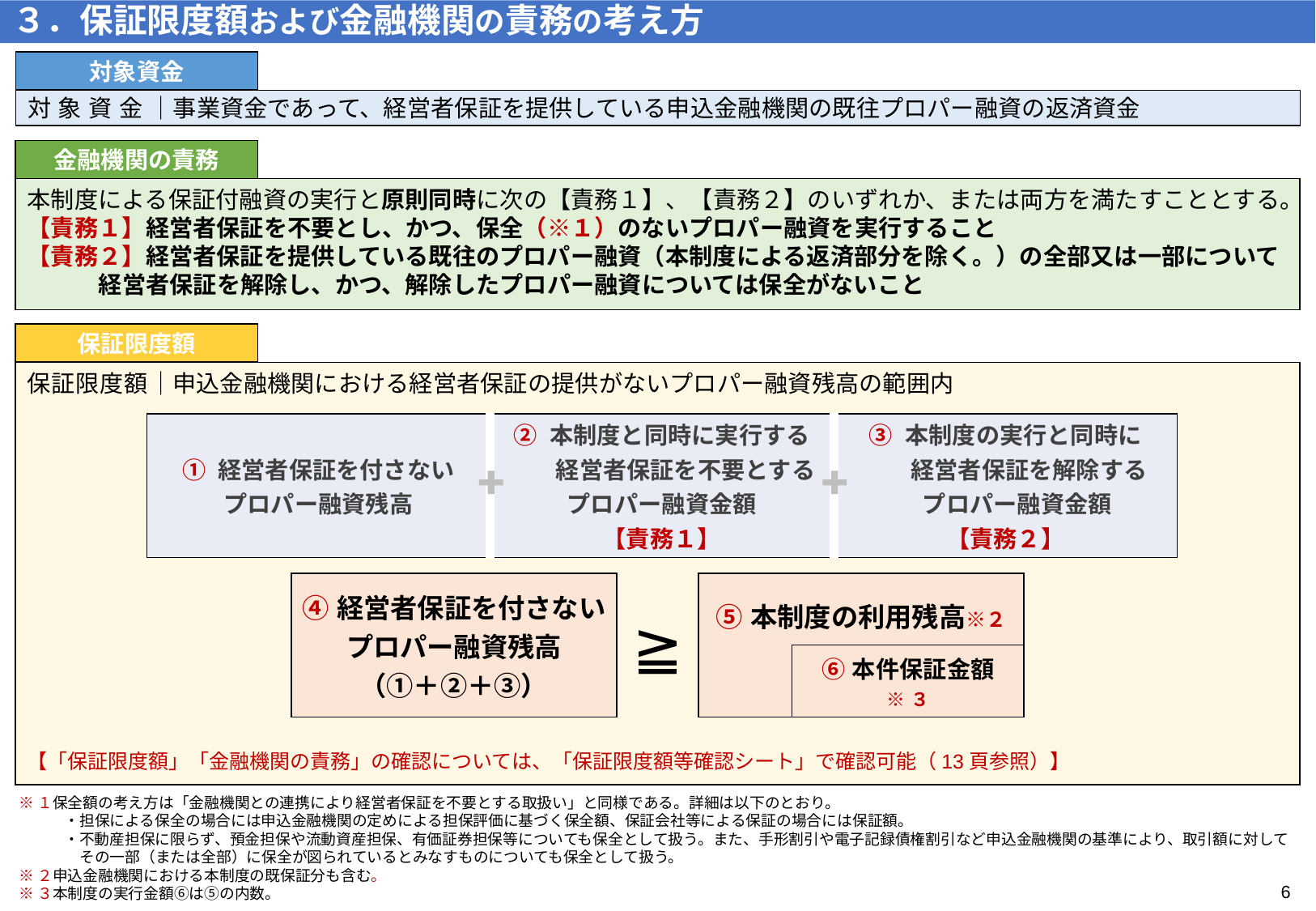

３．保証限度額および金融機関の責務の考え方
対象資金
対象資金│事業資金であって、経営者保証を提供している申込金融機関の既往プロパー融資の返済資金
金融機関の責務
本制度による保証付融資の実行と原則同時に次の【責務１】、【責務２】のいずれか、または両方を満たすこととする。
【責務１】経営者保証を不要とし、かつ、保全（※１）のないプロパー融資を実行すること
【責務２】経営者保証を提供している既往のプロパー融資（本制度による返済部分を除く。）の全部又は一部について
            経営者保証を解除し、かつ、解除したプロパー融資については保全がないこと

保証限度額
保証限度額│申込金融機関における経営者保証の提供がないプロパー融資残高の範囲内
| ① 経営者保証を付さない プロパー融資残高 | ② 本制度と同時に実行する 　　経営者保証を不要とする プロパー融資金額 【責務１】 | ③ 本制度の実行と同時に 　　経営者保証を解除する 　プロパー融資金額 【責務２】 |
| --- | --- | --- |

| ④経営者保証を付さない プロパー融資残高 （①＋②＋③） |
| --- |
| ⑤本制度の利用残高※２ |
| --- |
≧
| ⑥本件保証金額 ※３ |
| --- |
【「保証限度額」「金融機関の責務」の確認については、「保証限度額等確認シート」で確認可能（13頁参照）】
※１保全額の考え方は「金融機関との連携により経営者保証を不要とする取扱い」と同様である。詳細は以下のとおり。
　　　・担保による保全の場合には申込金融機関の定めによる担保評価に基づく保全額、保証会社等による保証の場合には保証額。
　　　・不動産担保に限らず、預金担保や流動資産担保、有価証券担保等についても保全として扱う。また、手形割引や電子記録債権割引など申込金融機関の基準により、取引額に対して
　　　　その一部（または全部）に保全が図られているとみなすものについても保全として扱う。
※２申込金融機関における本制度の既保証分も含む。
※３本制度の実行金額⑥は⑤の内数。
6